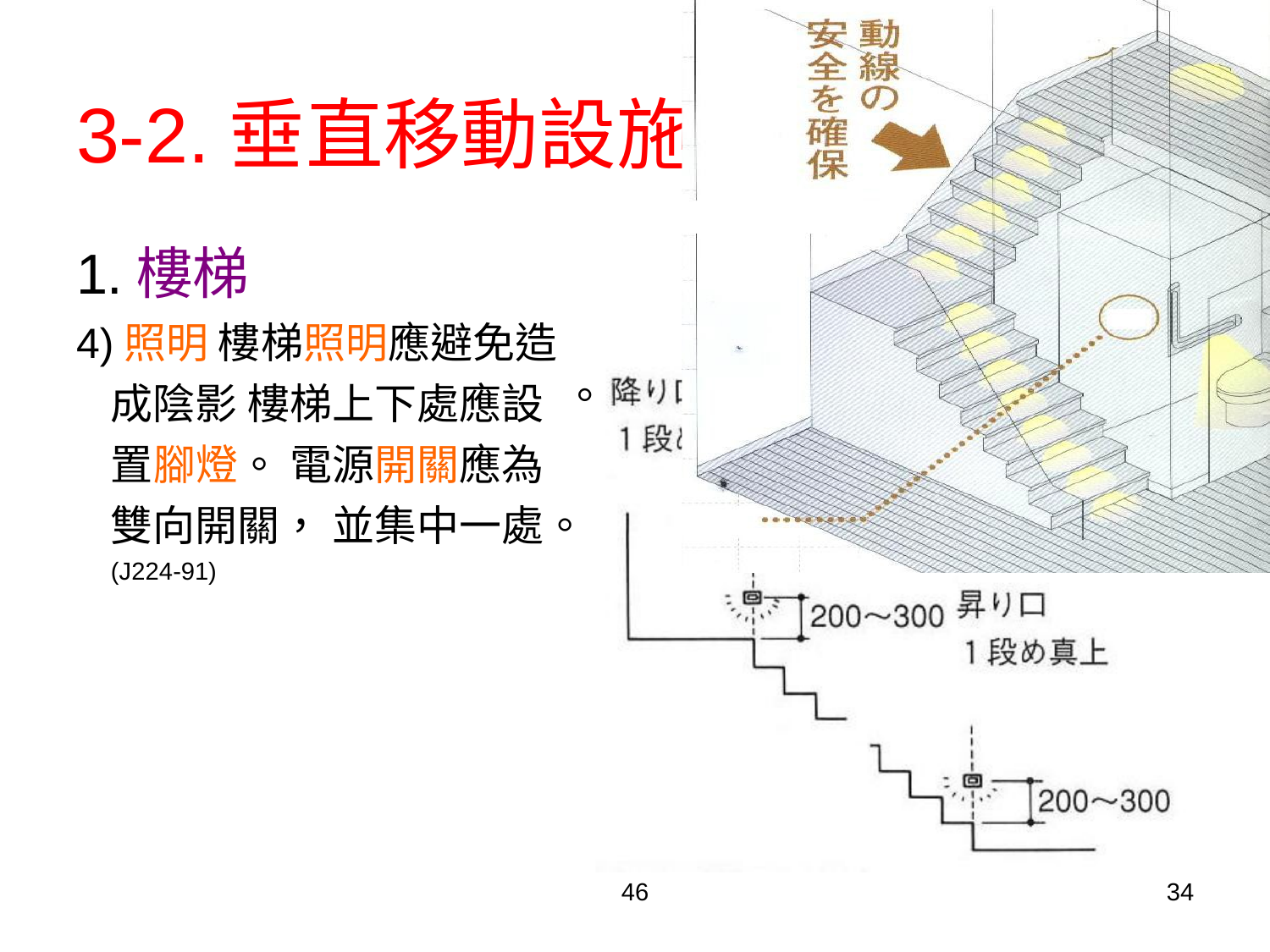

# 3-2.垂直移動設施
1.樓梯
4)照明 樓梯照明應避免造成陰影 樓梯上下處應設置腳燈。 電源開關應為雙向開關， 並集中一處。(J224-91)
。

46
34